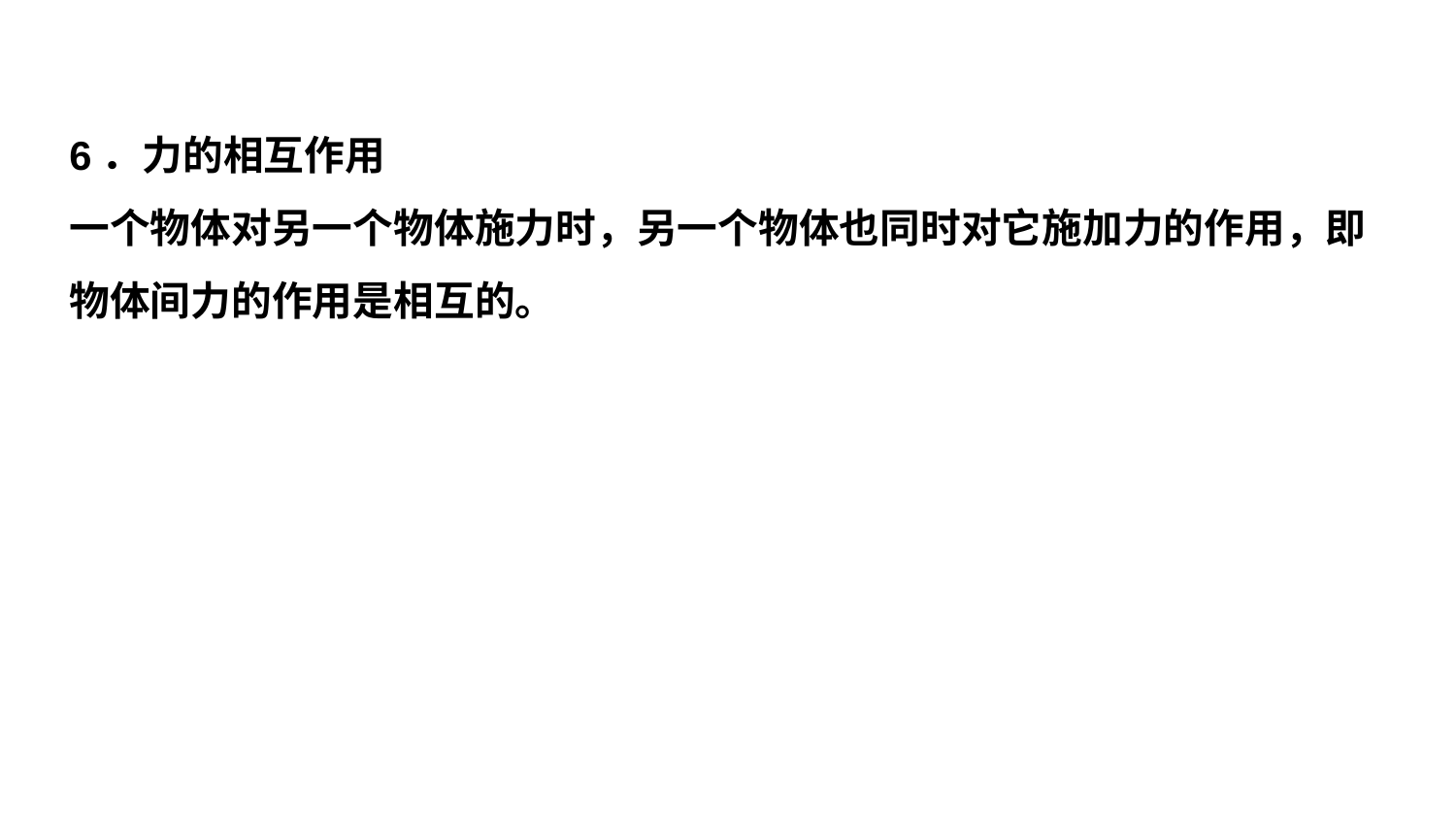

6．力的相互作用
一个物体对另一个物体施力时，另一个物体也同时对它施加力的作用，即物体间力的作用是相互的。